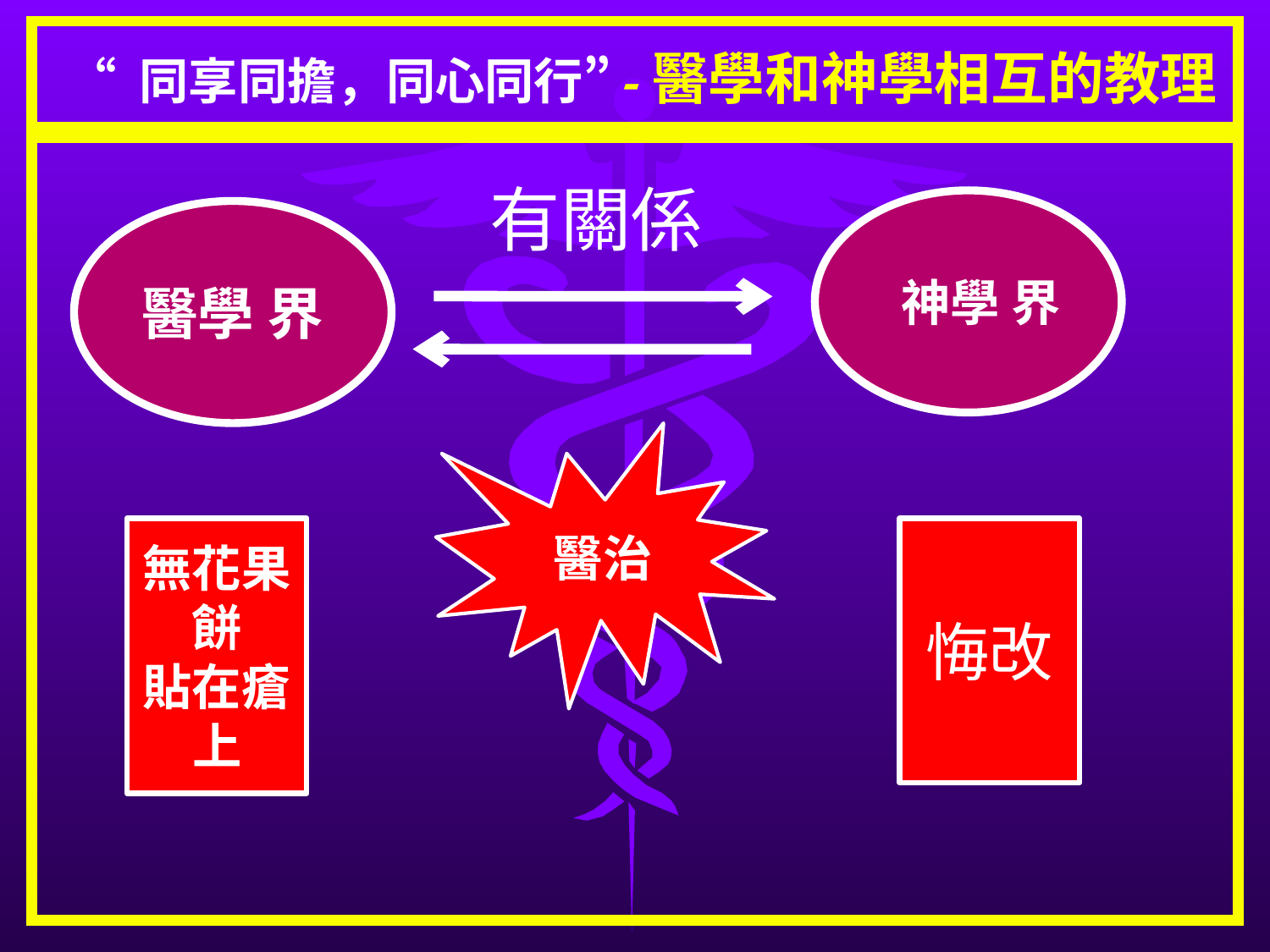

# “ 同享同擔，同心同行”-醫學和神學相互的教理

有關係
  神學 界
醫學 界
醫治

無花果餅
貼在瘡上
悔改